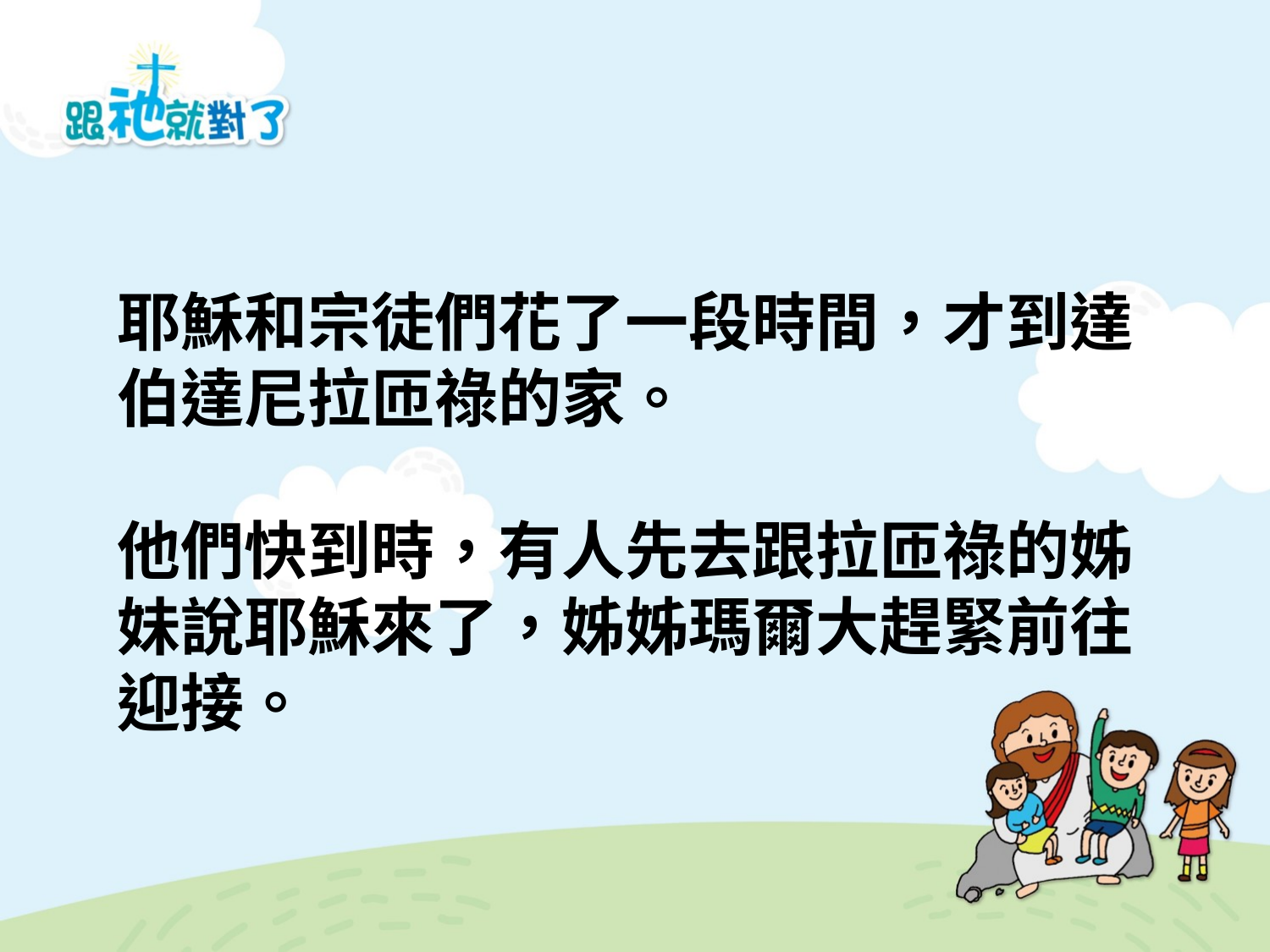

耶穌和宗徒們花了一段時間，才到達伯達尼拉匝祿的家。

他們快到時，有人先去跟拉匝祿的姊妹說耶穌來了，姊姊瑪爾大趕緊前往迎接。